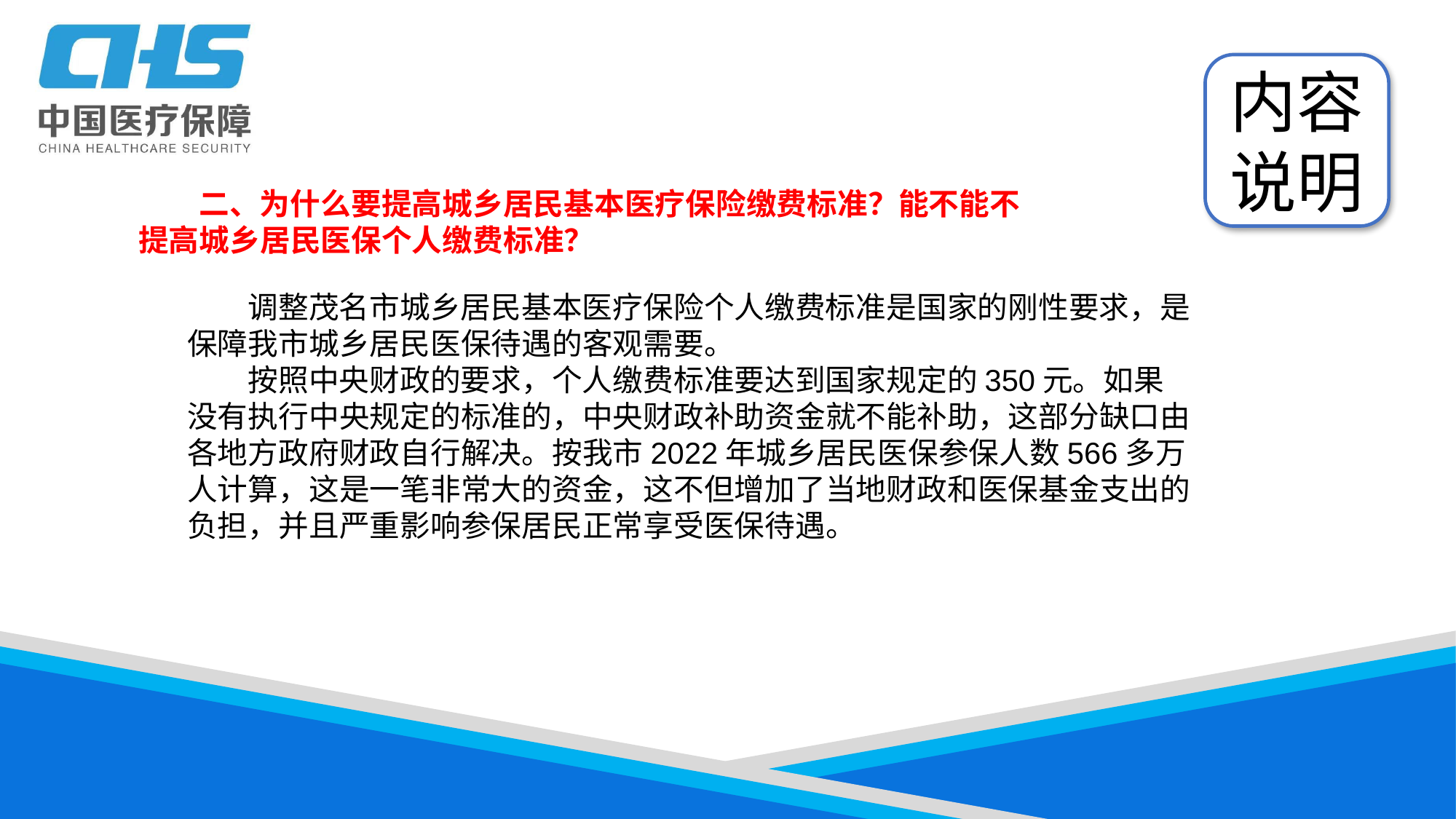

内容说明
二、为什么要提高城乡居民基本医疗保险缴费标准？能不能不提高城乡居民医保个人缴费标准？
调整茂名市城乡居民基本医疗保险个人缴费标准是国家的刚性要求，是保障我市城乡居民医保待遇的客观需要。
按照中央财政的要求，个人缴费标准要达到国家规定的350元。如果没有执行中央规定的标准的，中央财政补助资金就不能补助，这部分缺口由各地方政府财政自行解决。按我市2022年城乡居民医保参保人数566多万人计算，这是一笔非常大的资金，这不但增加了当地财政和医保基金支出的负担，并且严重影响参保居民正常享受医保待遇。